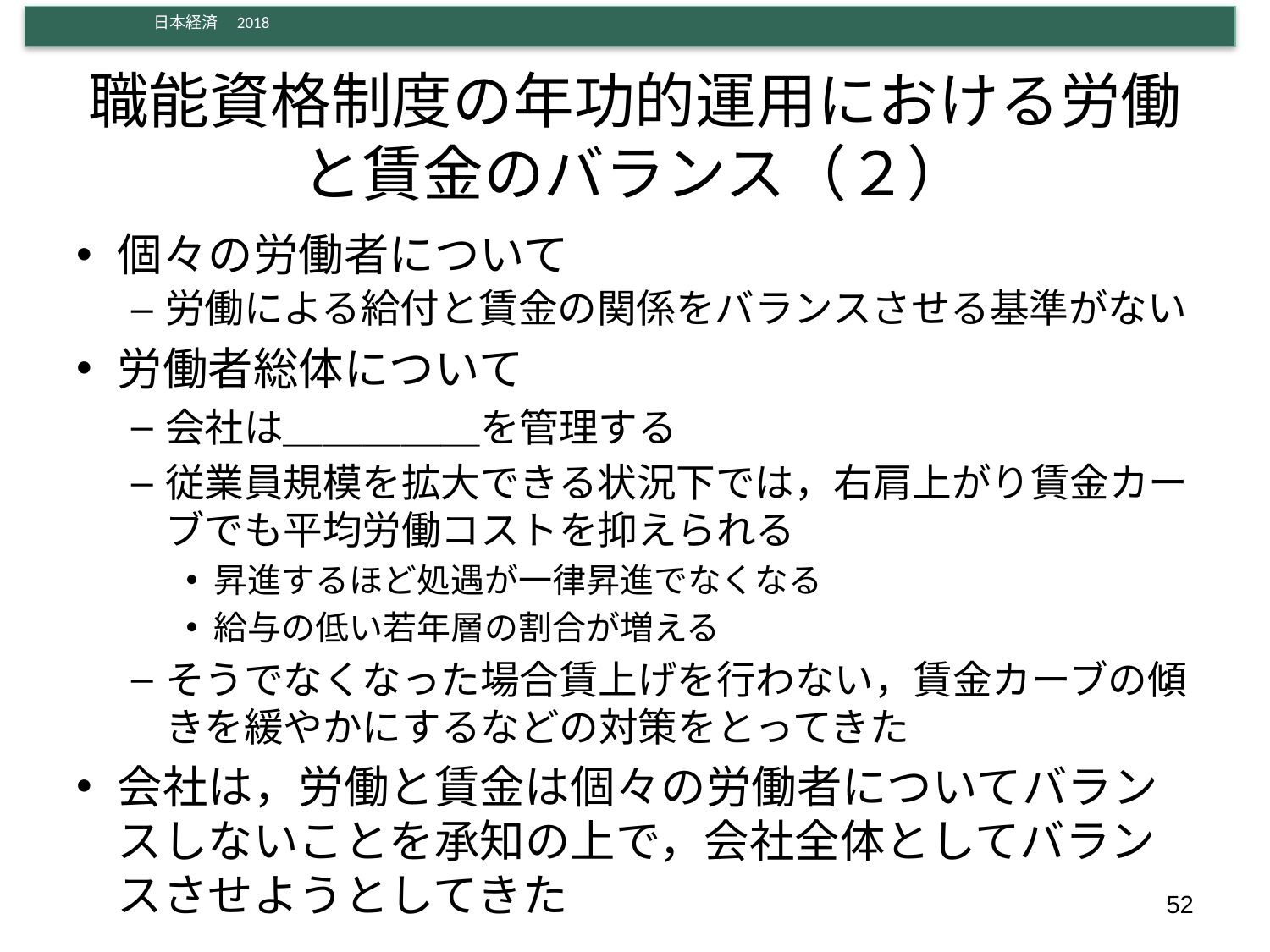

# 職能資格制度の年功的運用における労働と賃金のバランス（２）
個々の労働者について
労働による給付と賃金の関係をバランスさせる基準がない
労働者総体について
会社は＿＿＿＿＿を管理する
従業員規模を拡大できる状況下では，右肩上がり賃金カーブでも平均労働コストを抑えられる
昇進するほど処遇が一律昇進でなくなる
給与の低い若年層の割合が増える
そうでなくなった場合賃上げを行わない，賃金カーブの傾きを緩やかにするなどの対策をとってきた
会社は，労働と賃金は個々の労働者についてバランスしないことを承知の上で，会社全体としてバランスさせようとしてきた

52